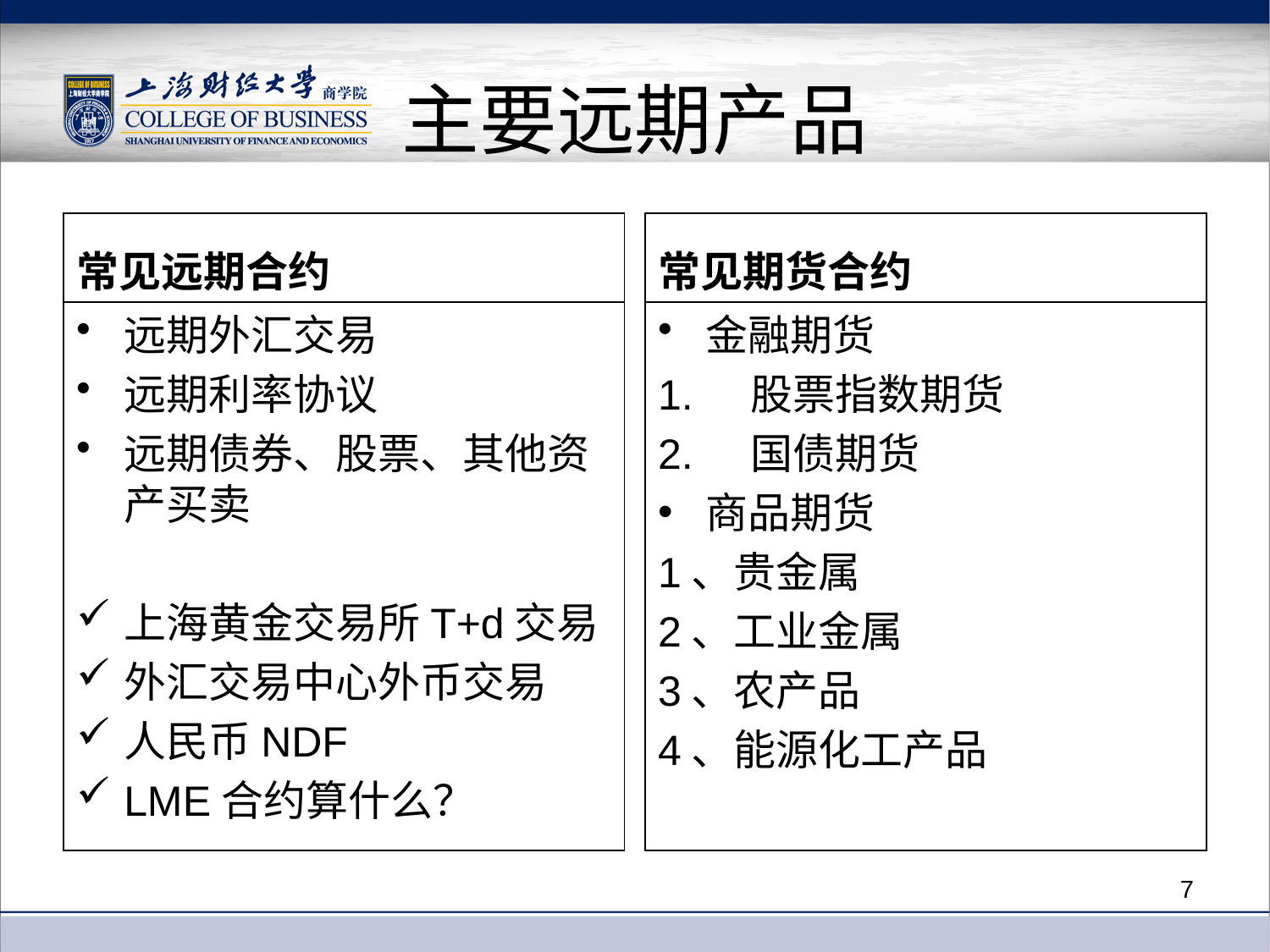

# 主要远期产品
常见远期合约
常见期货合约
远期外汇交易
远期利率协议
远期债券、股票、其他资产买卖

上海黄金交易所T+d交易
外汇交易中心外币交易
人民币NDF
LME合约算什么？
金融期货
  股票指数期货
  国债期货
商品期货
1、贵金属
2、工业金属
3、农产品
4、能源化工产品
7